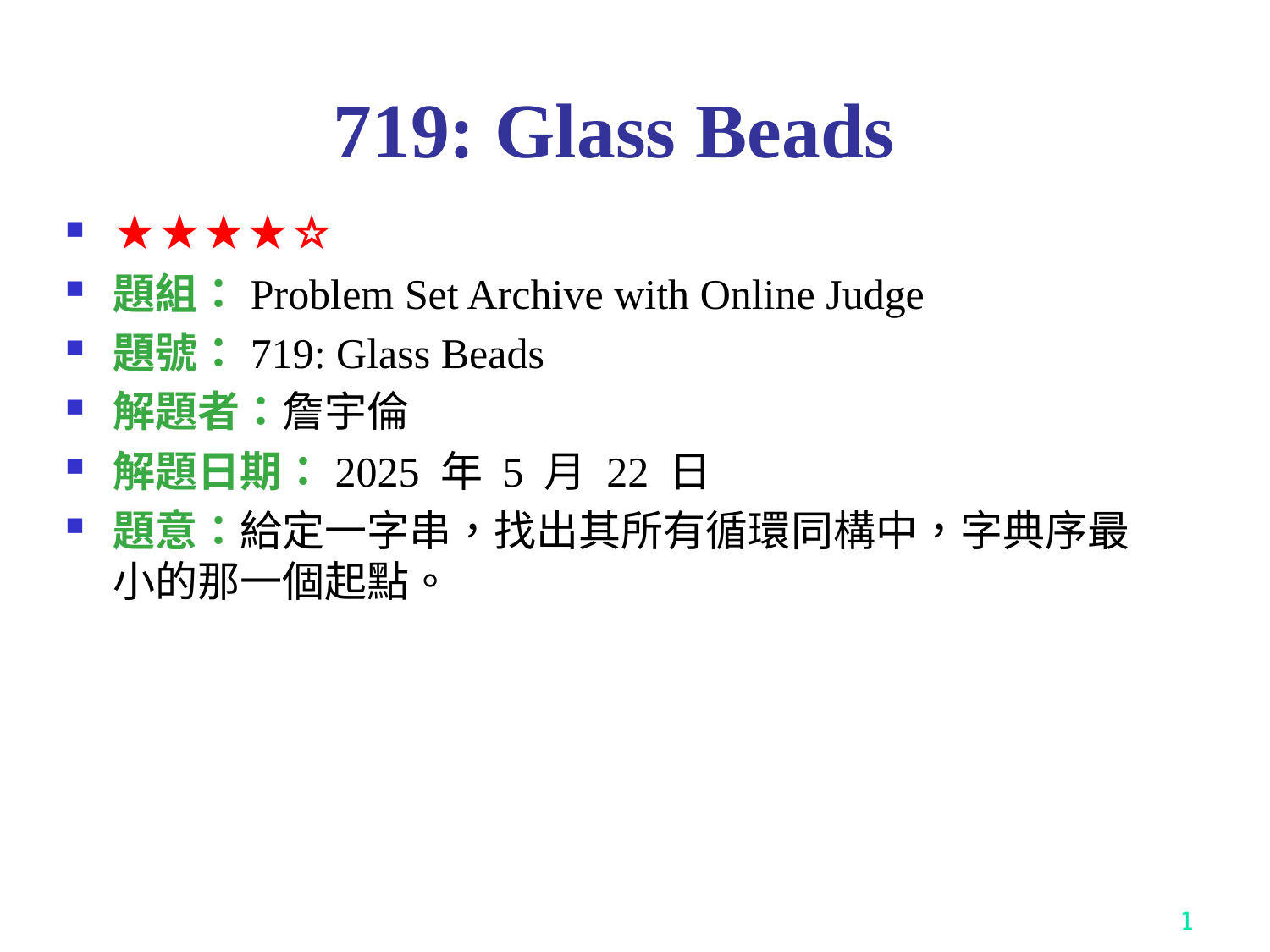

# 719: Glass Beads
★★★★☆
題組：Problem Set Archive with Online Judge
題號：719: Glass Beads
解題者：詹宇倫
解題日期：2025 年 5 月 22 日
題意：給定一字串，找出其所有循環同構中，字典序最小的那一個起點。
1